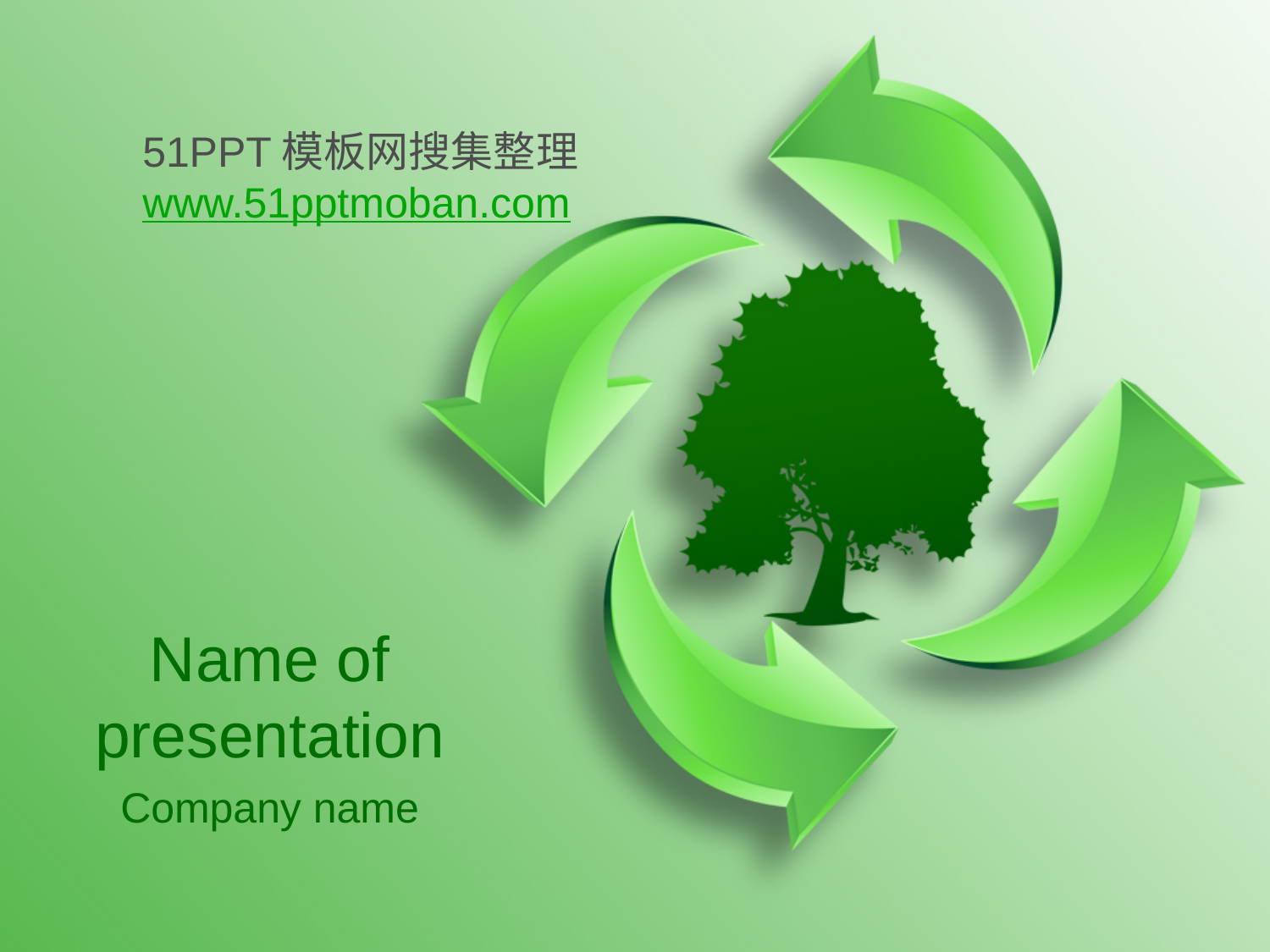

51PPT模板网搜集整理
www.51pptmoban.com

# Name of presentation
Company name